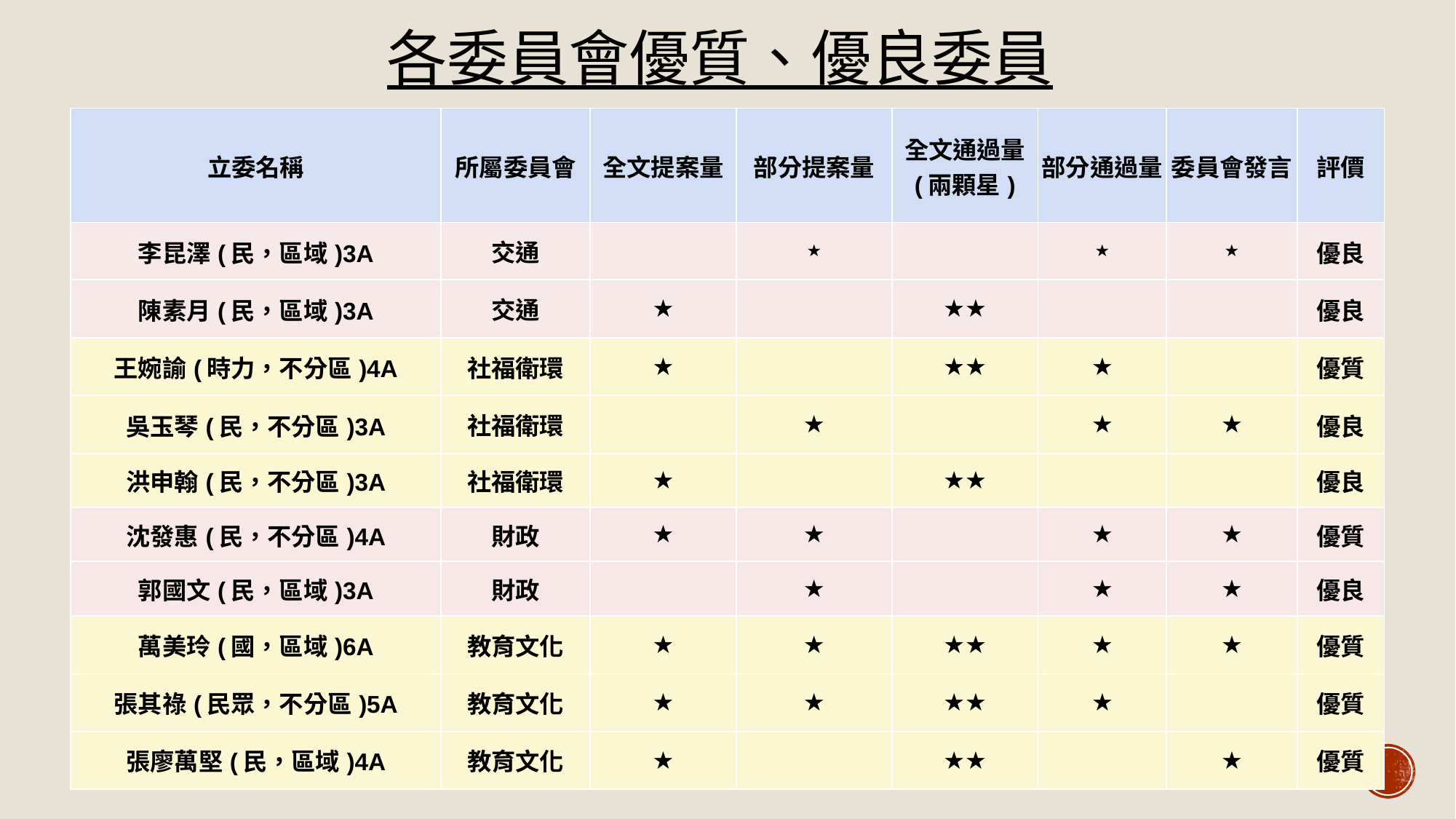

# 各委員會優質、優良委員
| 立委名稱 | 所屬委員會 | 全文提案量 | 部分提案量 | 全文通過量 (兩顆星) | 部分通過量 | 委員會發言 | 評價 |
| --- | --- | --- | --- | --- | --- | --- | --- |
| 李昆澤(民，區域)3A | 交通 |  | ★ |  | ★ | ★ | 優良 |
| 陳素月(民，區域)3A | 交通 | ★ |  | ★★ |  |  | 優良 |
| 王婉諭(時力，不分區)4A | 社福衛環 | ★ |  | ★★ | ★ |  | 優質 |
| 吳玉琴(民，不分區)3A | 社福衛環 |  | ★ |  | ★ | ★ | 優良 |
| 洪申翰(民，不分區)3A | 社福衛環 | ★ |  | ★★ |  |  | 優良 |
| 沈發惠(民，不分區)4A | 財政 | ★ | ★ |  | ★ | ★ | 優質 |
| 郭國文(民，區域)3A | 財政 |  | ★ |  | ★ | ★ | 優良 |
| 萬美玲(國，區域)6A | 教育文化 | ★ | ★ | ★★ | ★ | ★ | 優質 |
| 張其祿(民眾，不分區)5A | 教育文化 | ★ | ★ | ★★ | ★ |  | 優質 |
| 張廖萬堅(民，區域)4A | 教育文化 | ★ |  | ★★ |  | ★ | 優質 |